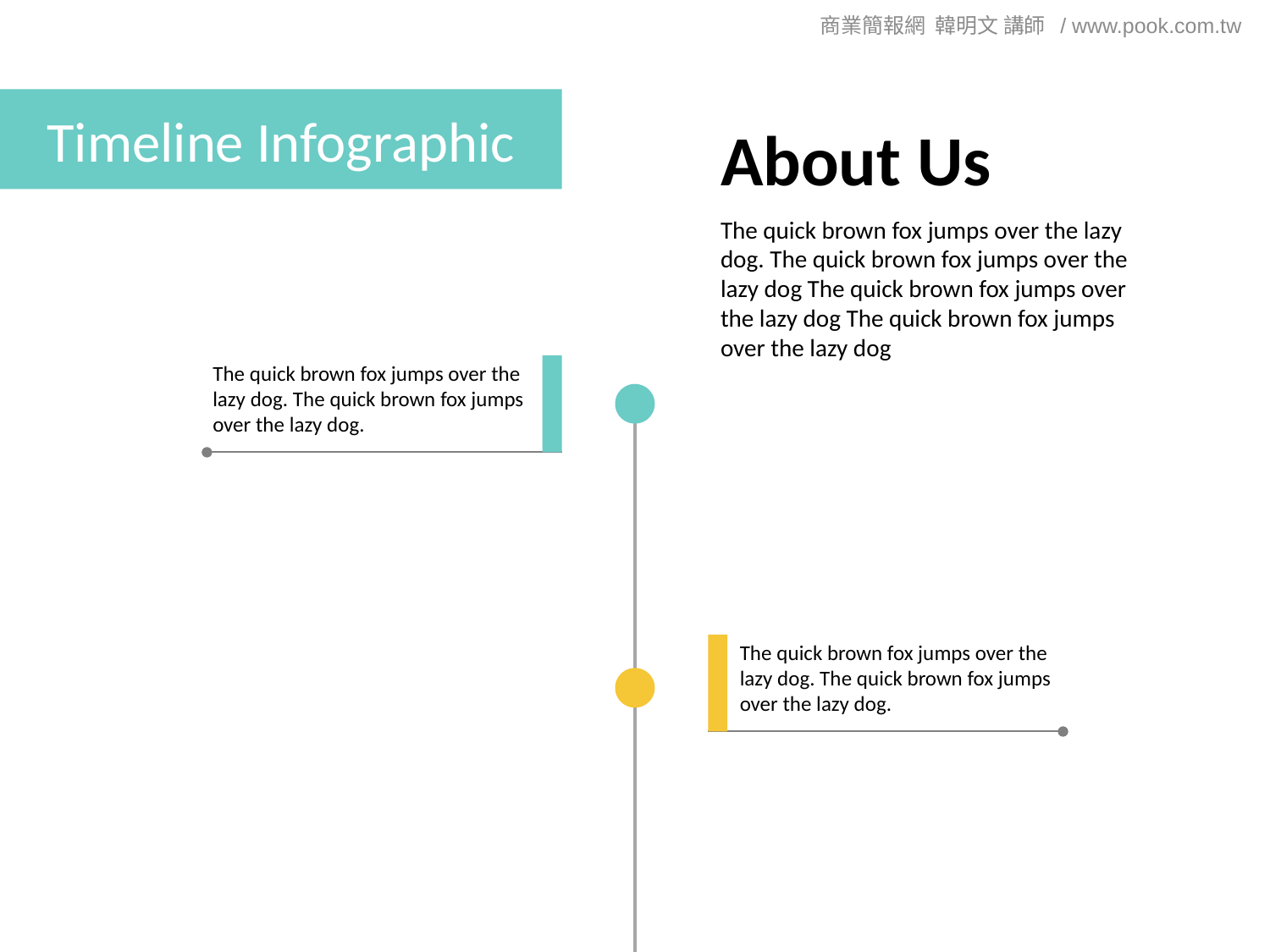

商業簡報網  韓明文 講師  / www.pook.com.tw
Timeline Infographic
About Us
The quick brown fox jumps over the lazy dog. The quick brown fox jumps over the lazy dog The quick brown fox jumps over the lazy dog The quick brown fox jumps over the lazy dog
The quick brown fox jumps over the lazy dog. The quick brown fox jumps over the lazy dog.

The quick brown fox jumps over the lazy dog. The quick brown fox jumps over the lazy dog.